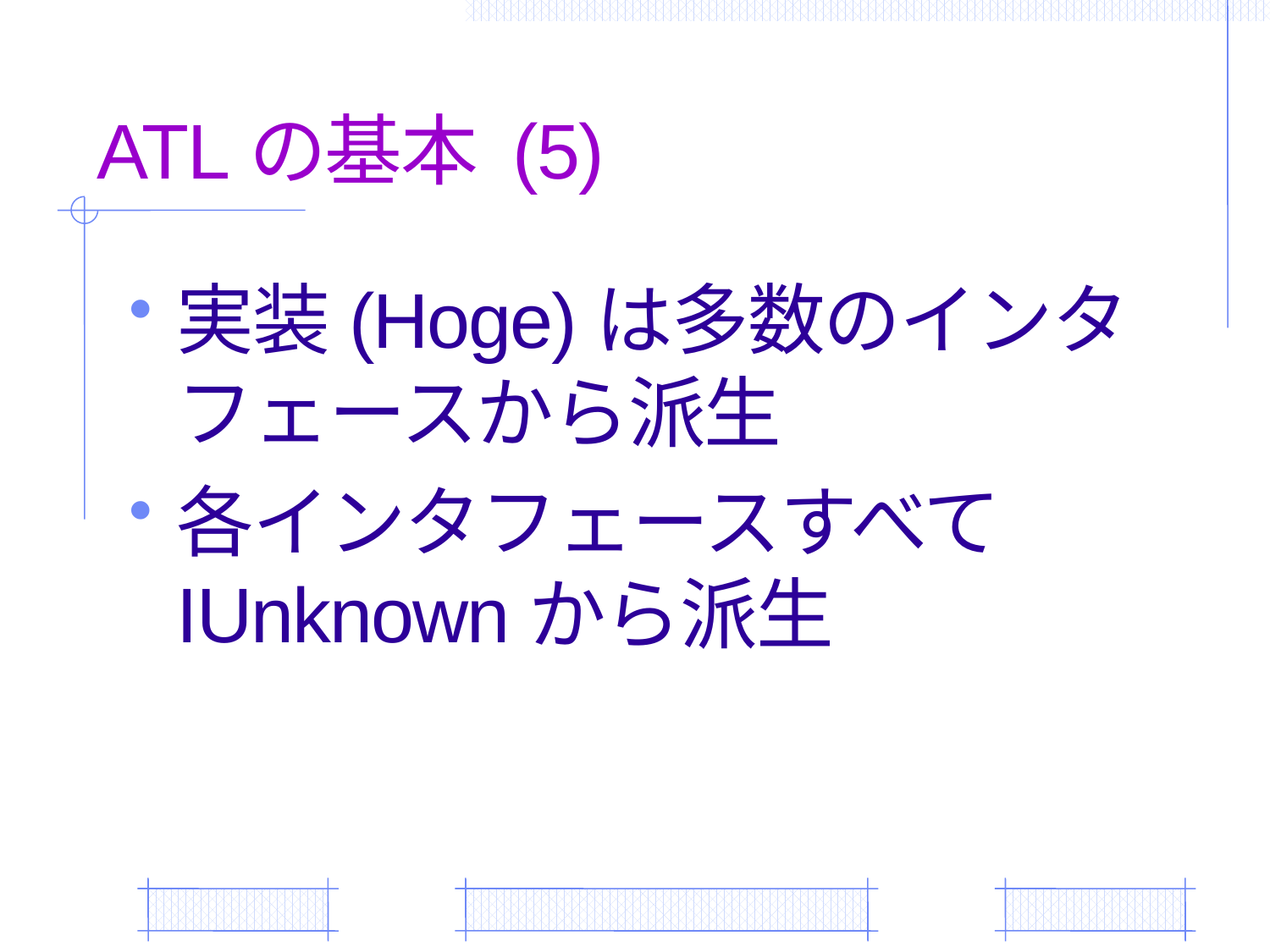

# ATLの基本 (5)
実装(Hoge)は多数のインタフェースから派生
各インタフェースすべてIUnknownから派生